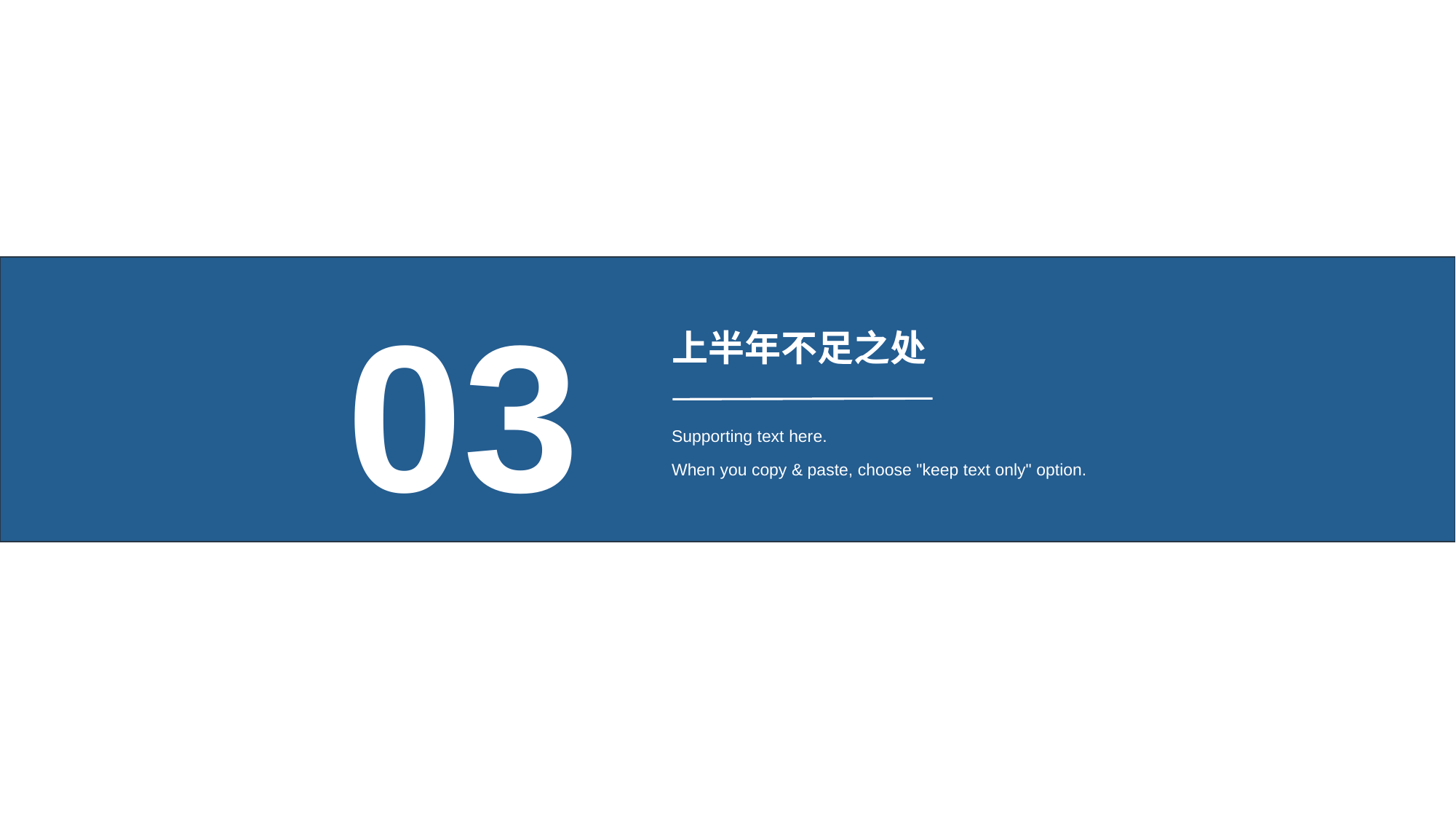

# 上半年不足之处
03
Supporting text here.
When you copy & paste, choose "keep text only" option.